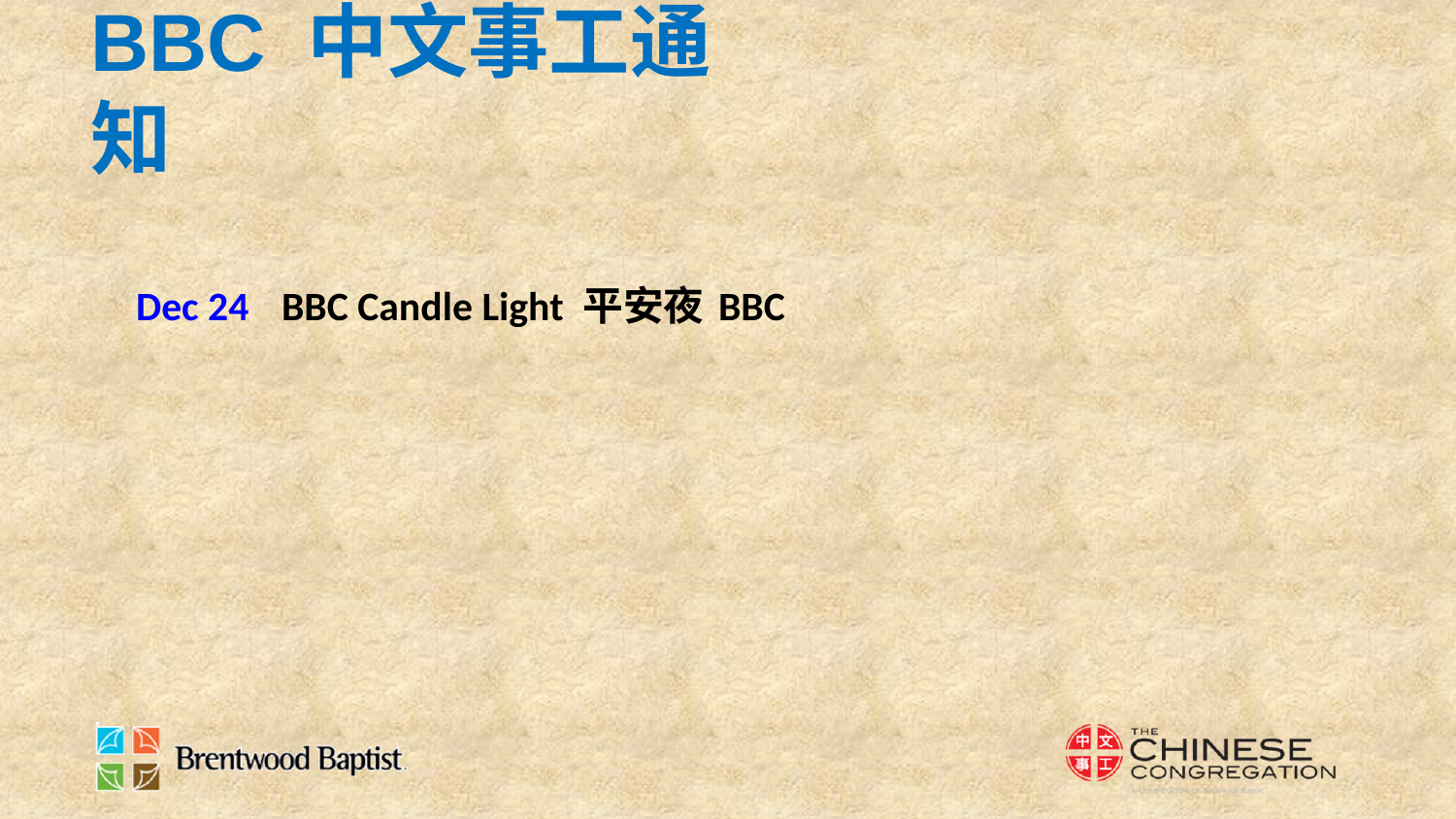

BBC 中文事工通知

Dec 24	BBC Candle Light 平安夜	BBC